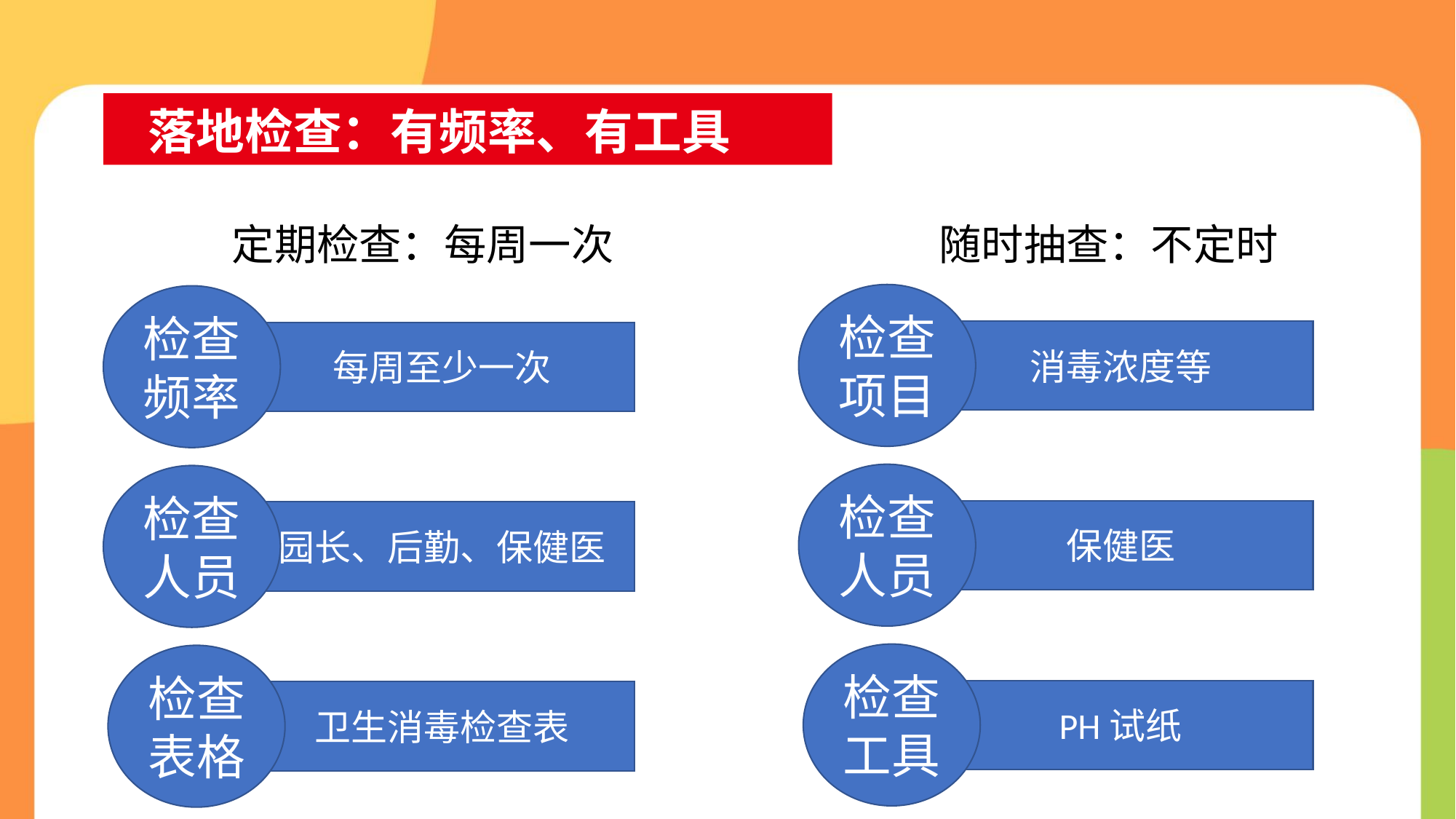

落地检查：有频率、有工具
#
定期检查：每周一次
随时抽查：不定时
检查项目
检查频率
消毒浓度等
每周至少一次
检查人员
检查人员
保健医
园长、后勤、保健医

检查工具
检查表格
PH试纸
卫生消毒检查表